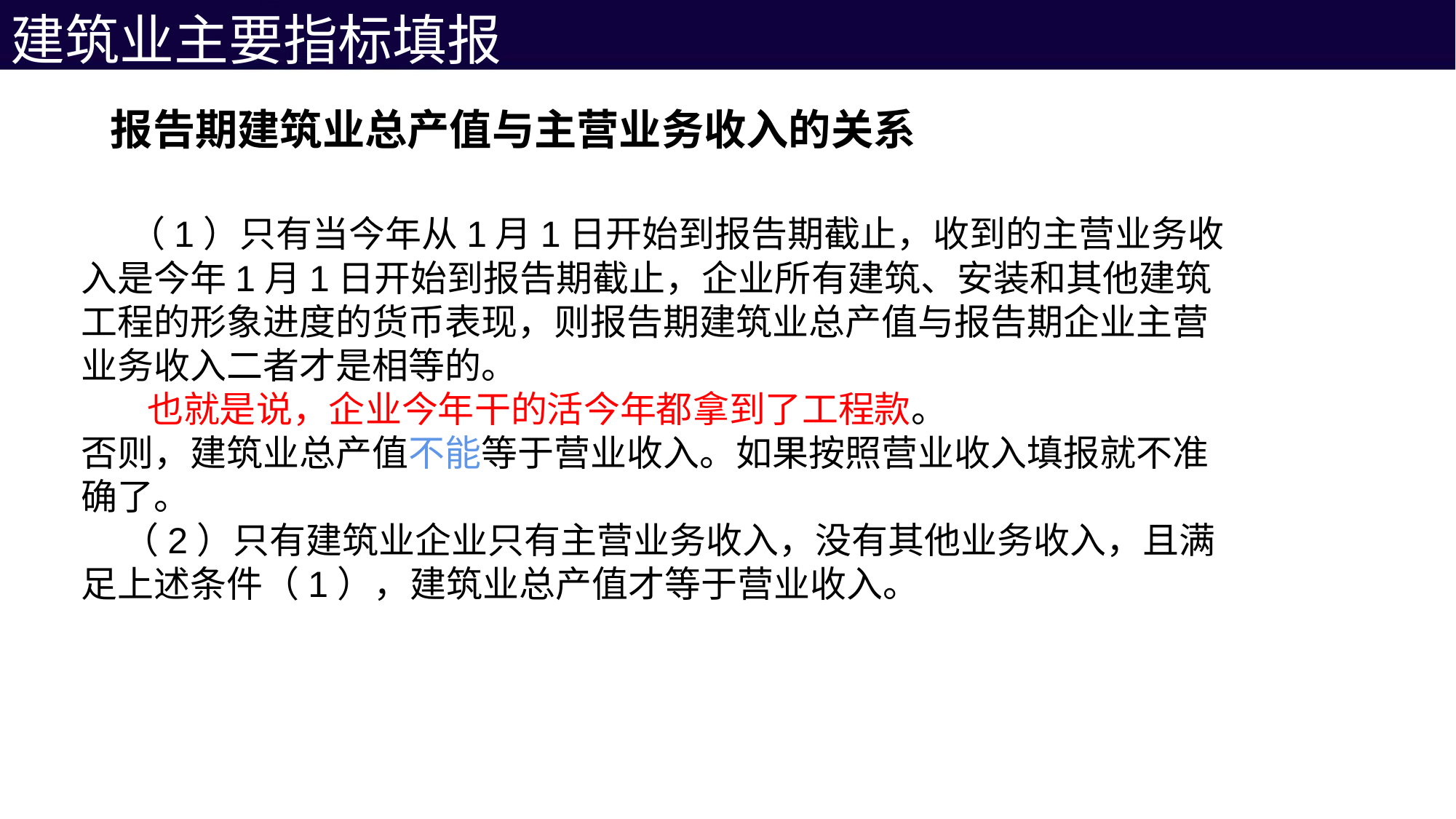

建筑业主要指标填报
  报告期建筑业总产值与主营业务收入的关系

    （1）只有当今年从1月1日开始到报告期截止，收到的主营业务收入是今年1月1日开始到报告期截止，企业所有建筑、安装和其他建筑工程的形象进度的货币表现，则报告期建筑业总产值与报告期企业主营业务收入二者才是相等的。
       也就是说，企业今年干的活今年都拿到了工程款。
否则，建筑业总产值不能等于营业收入。如果按照营业收入填报就不准确了。
    （2）只有建筑业企业只有主营业务收入，没有其他业务收入，且满足上述条件（1），建筑业总产值才等于营业收入。